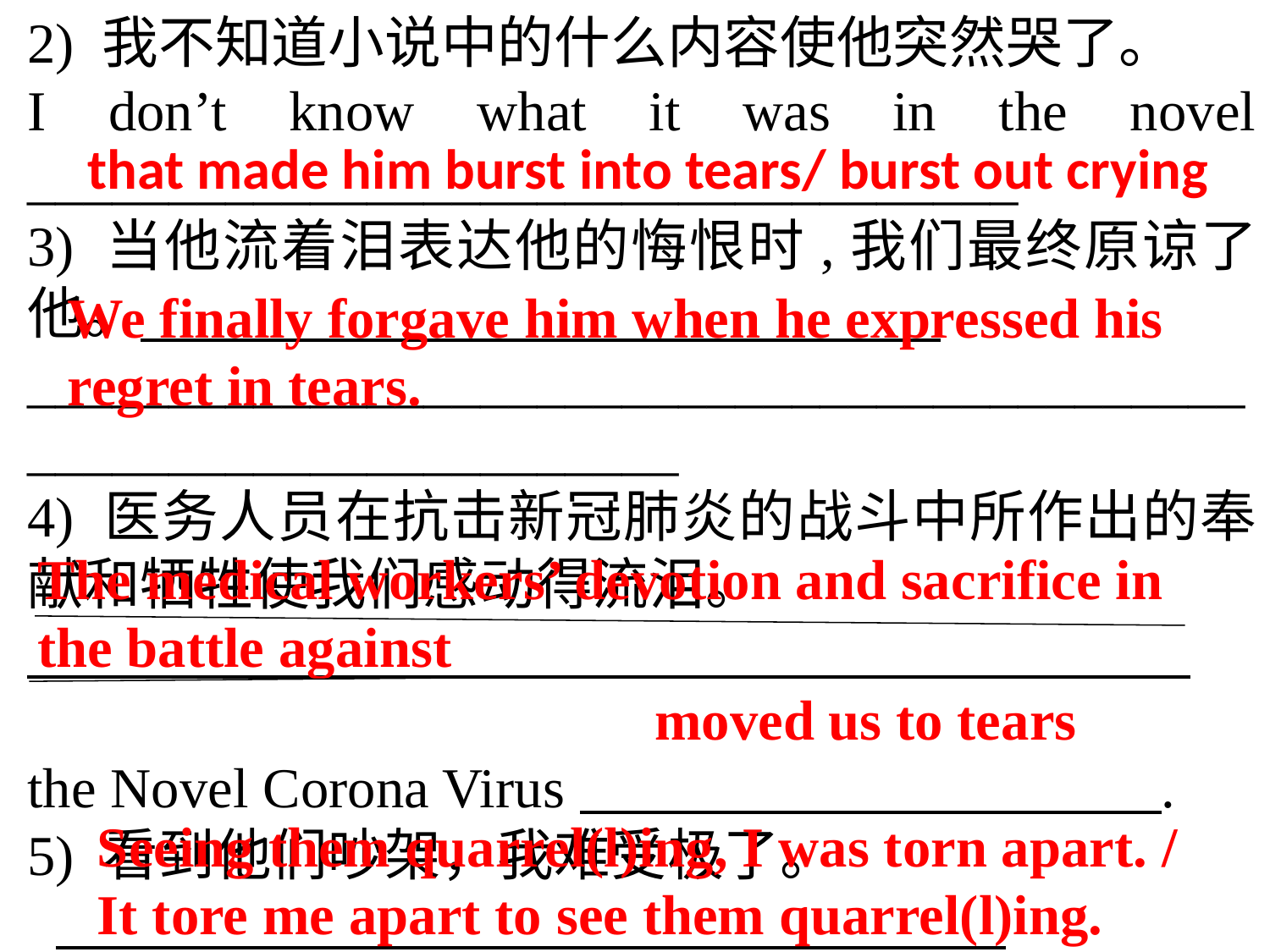

2) 我不知道小说中的什么内容使他突然哭了。
I don’t know what it was in the novel ___________________________________
3) 当他流着泪表达他的悔恨时,我们最终原谅了他。
__________________________________________________________________
4) 医务人员在抗击新冠肺炎的战斗中所作出的奉献和牺牲使我们感动得流泪。

the Novel Corona Virus                                          .
5) 看到他们吵架，我难受极了。

that made him burst into tears/ burst out crying
We finally forgave him when he expressed his regret in tears.
The medical workers’ devotion and sacrifice in the battle against
moved us to tears
Seeing them quarrel(l)ing, I was torn apart. / It tore me apart to see them quarrel(l)ing.